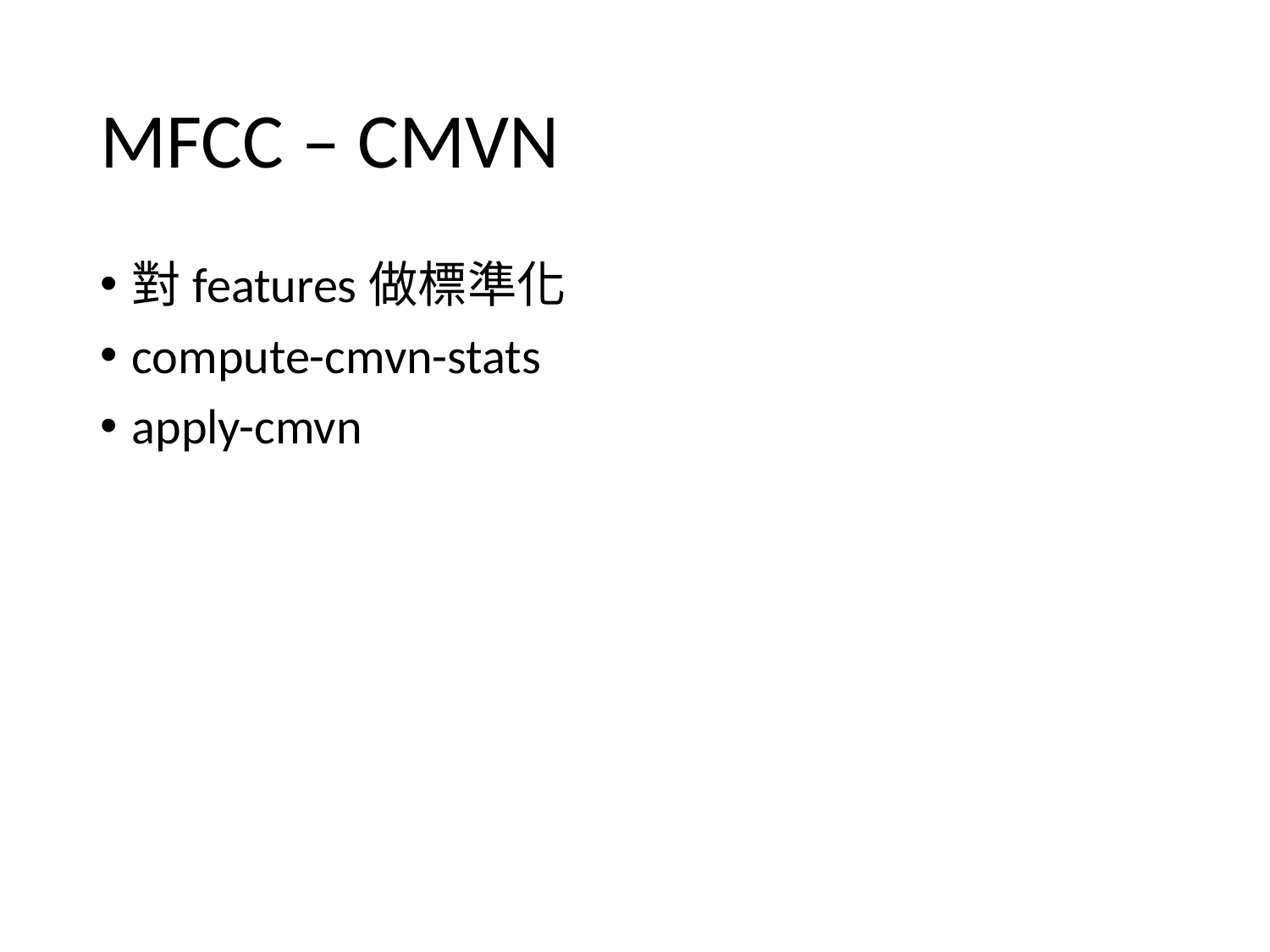

# MFCC – CMVN
對features做標準化
compute-cmvn-stats
apply-cmvn